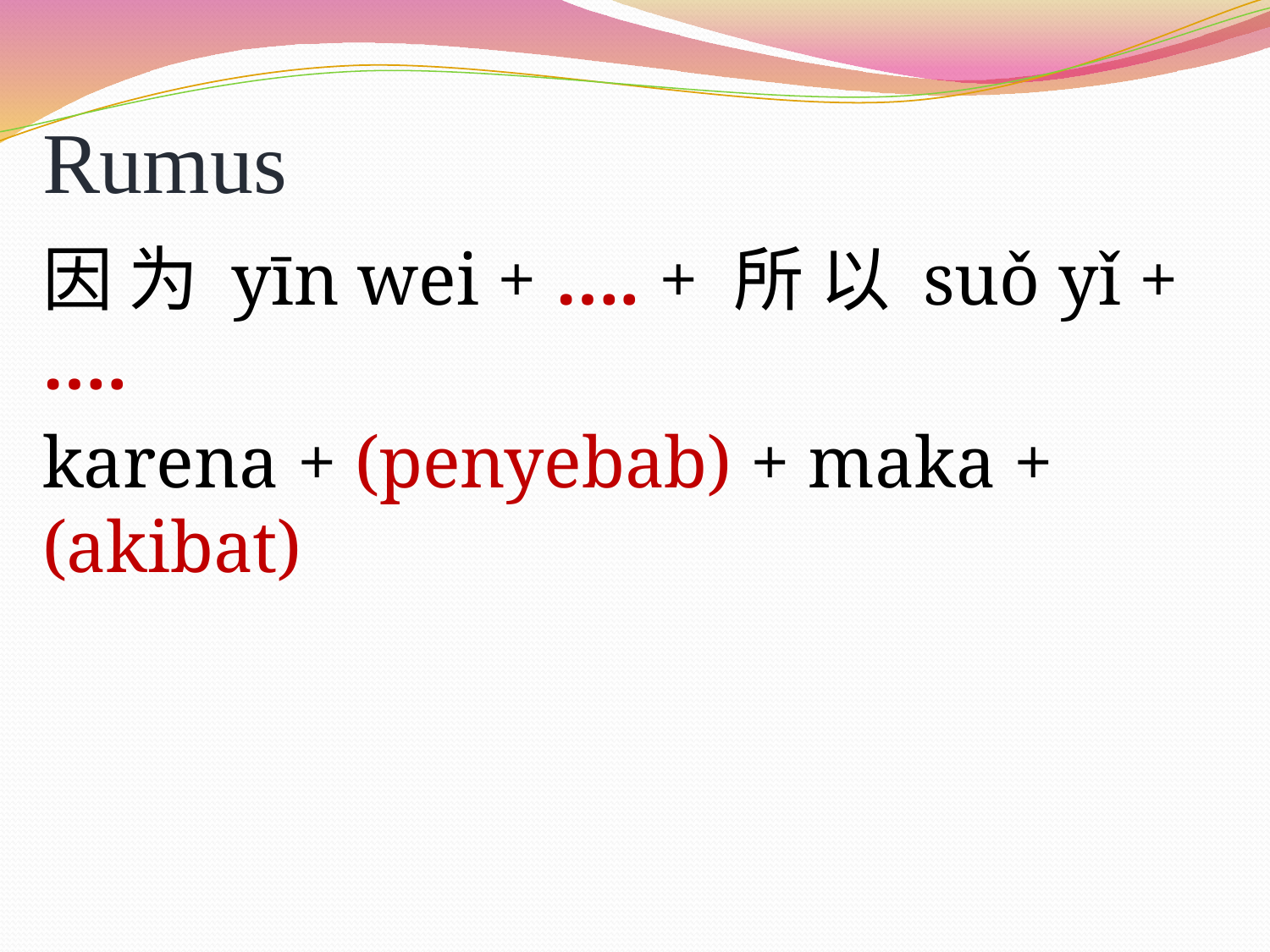

Rumus
因 为 yīn wei + …. + 所 以 suǒ yǐ + ….
karena + (penyebab) + maka + (akibat)